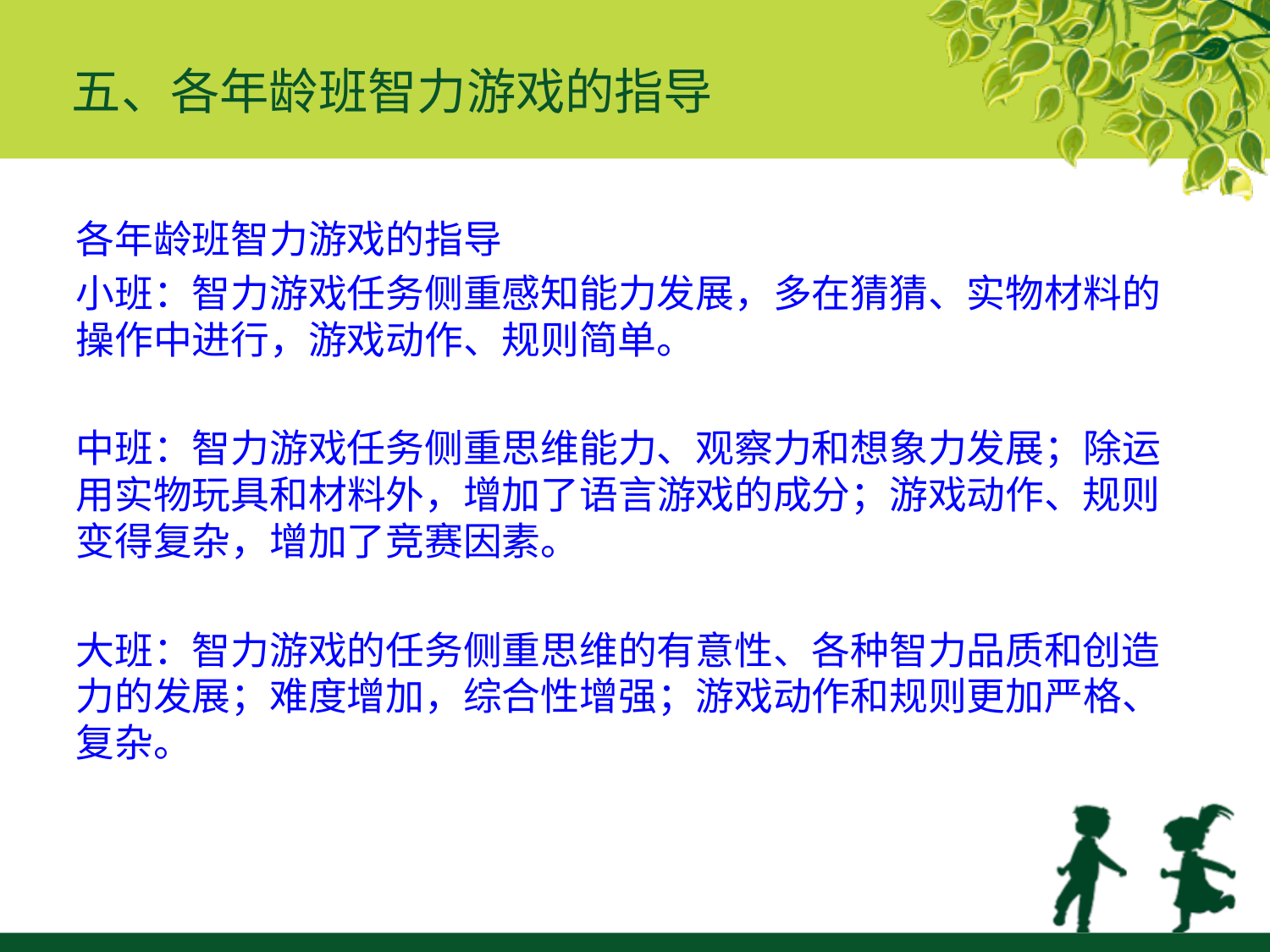

# 五、各年龄班智力游戏的指导
各年龄班智力游戏的指导
小班：智力游戏任务侧重感知能力发展，多在猜猜、实物材料的操作中进行，游戏动作、规则简单。

中班：智力游戏任务侧重思维能力、观察力和想象力发展；除运用实物玩具和材料外，增加了语言游戏的成分；游戏动作、规则变得复杂，增加了竞赛因素。

大班：智力游戏的任务侧重思维的有意性、各种智力品质和创造力的发展；难度增加，综合性增强；游戏动作和规则更加严格、复杂。